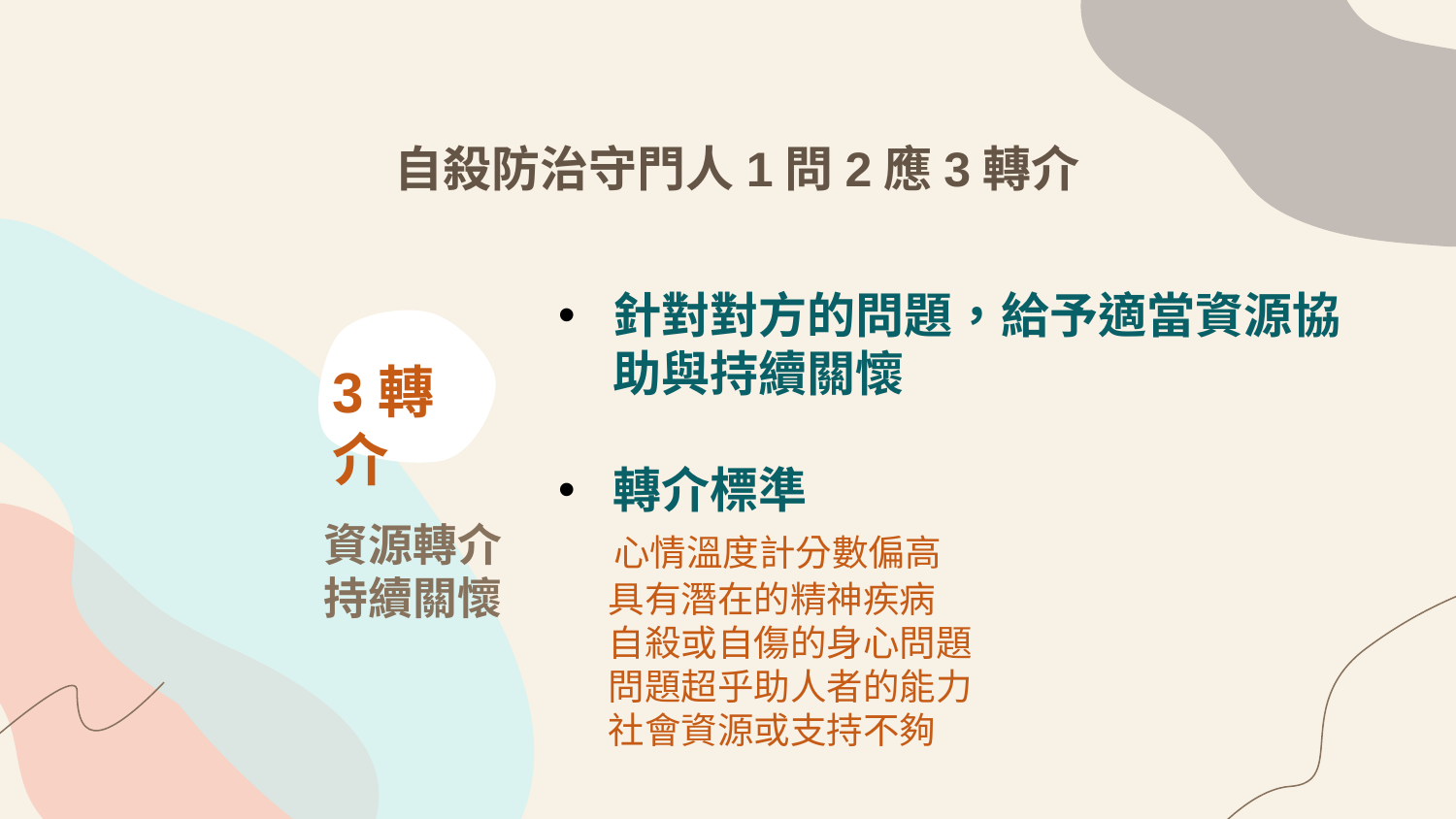

# 自殺防治守門人1問2應3轉介
針對對方的問題，給予適當資源協助與持續關懷

轉介標準
    心情溫度計分數偏高
     具有潛在的精神疾病
     自殺或自傷的身心問題
     問題超乎助人者的能力
     社會資源或支持不夠

3轉介
資源轉介
持續關懷